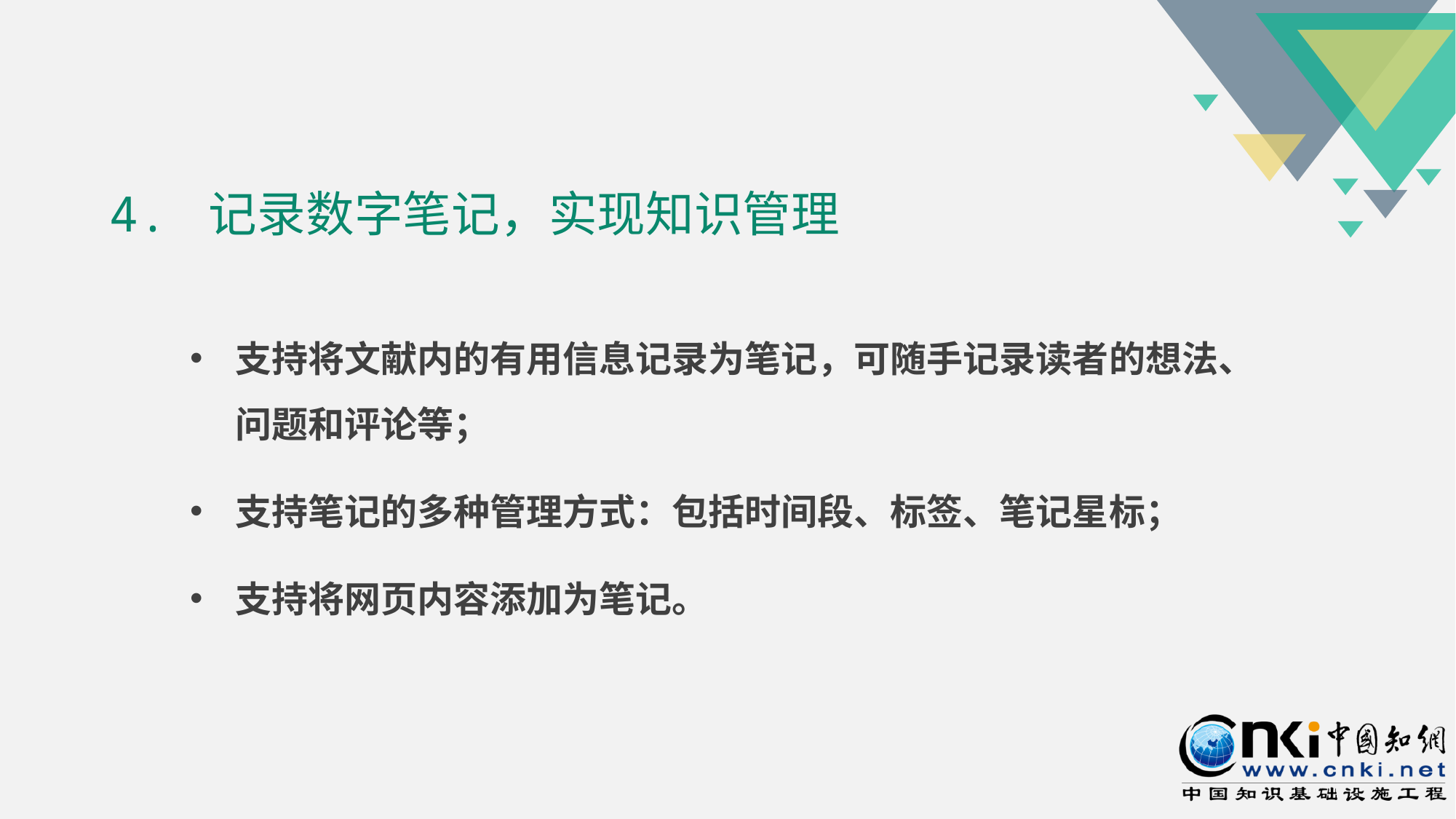

4. 记录数字笔记，实现知识管理
支持将文献内的有用信息记录为笔记，可随手记录读者的想法、问题和评论等；
支持笔记的多种管理方式：包括时间段、标签、笔记星标；
支持将网页内容添加为笔记。